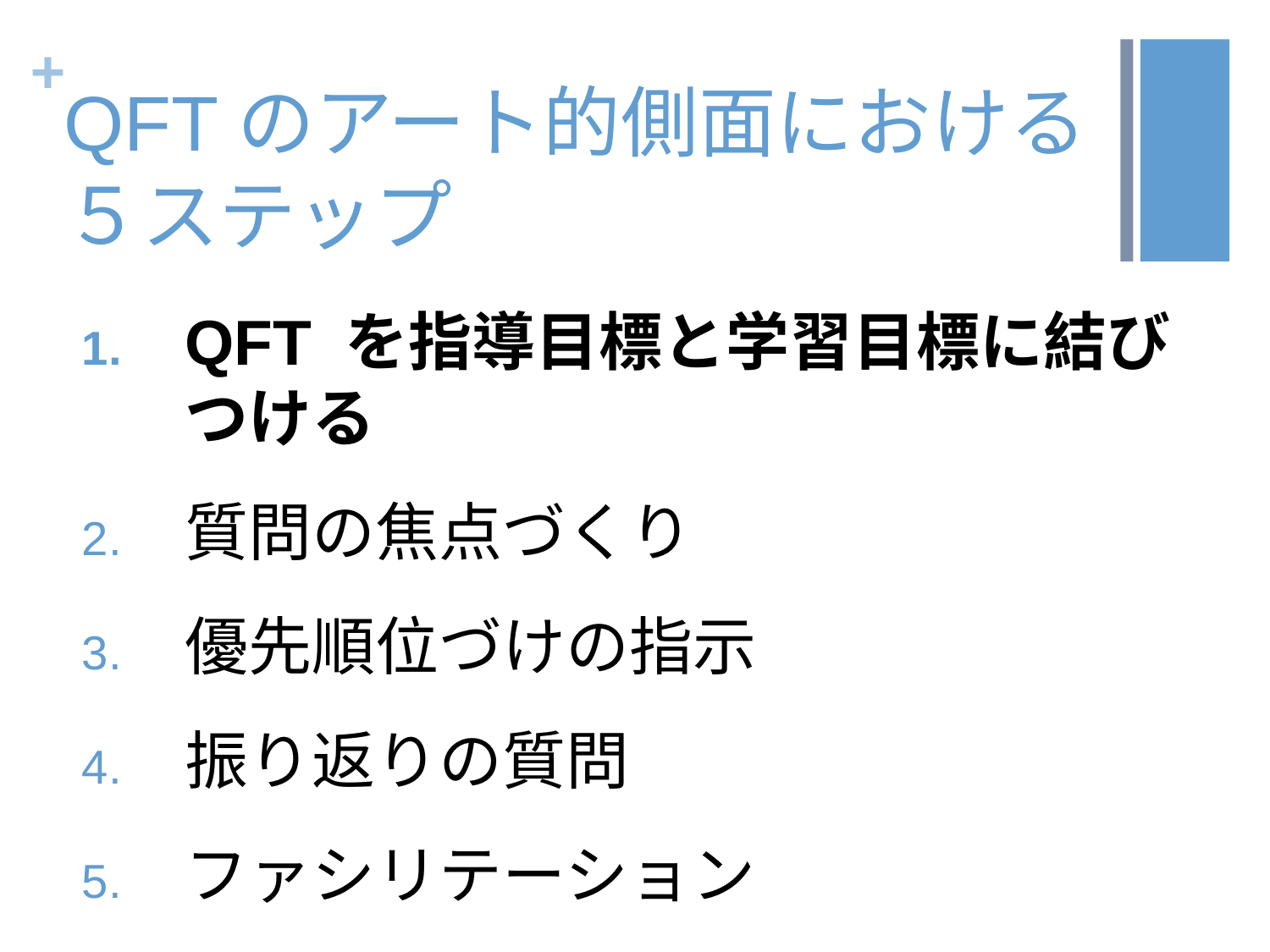

# QFTのアート的側面における ５ステップ
QFT を指導目標と学習目標に結びつける
質問の焦点づくり
優先順位づけの指示
振り返りの質問
ファシリテーション